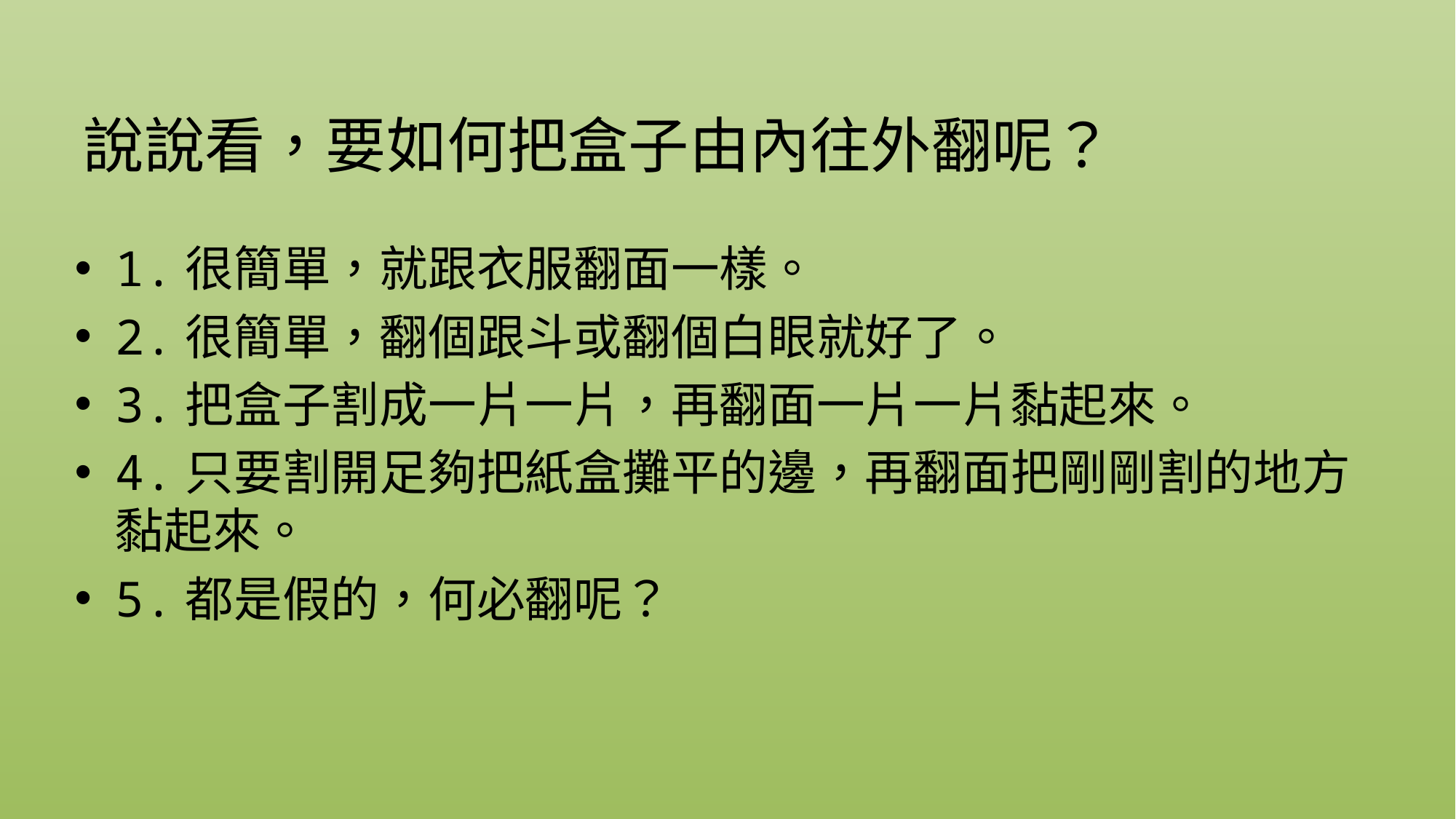

# 說說看，要如何把盒子由內往外翻呢？
1.很簡單，就跟衣服翻面一樣。
2.很簡單，翻個跟斗或翻個白眼就好了。
3.把盒子割成一片一片，再翻面一片一片黏起來。
4.只要割開足夠把紙盒攤平的邊，再翻面把剛剛割的地方黏起來。
5.都是假的，何必翻呢？